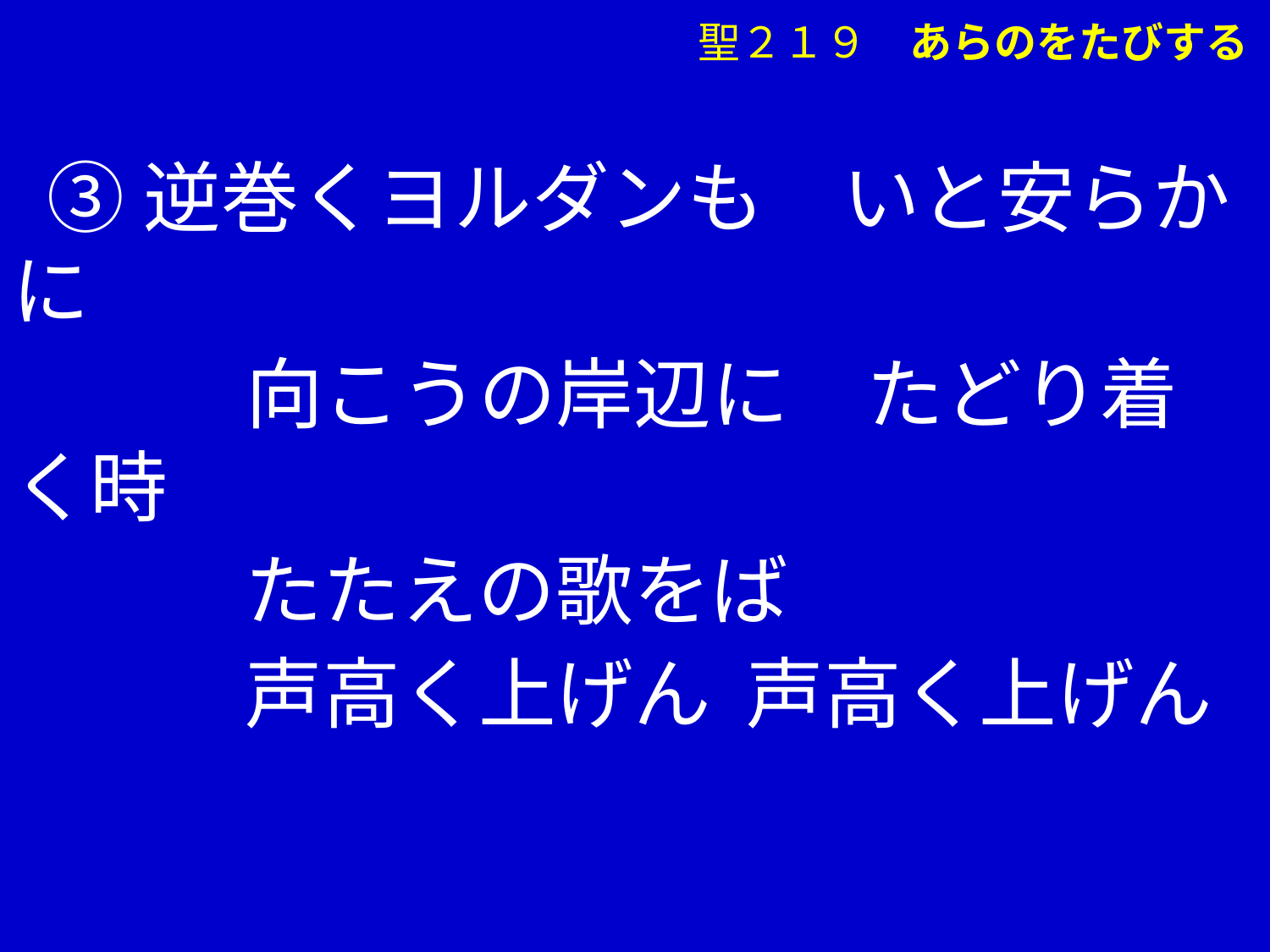

聖２１９　あらのをたびする
  ③逆巻くヨルダンも　いと安らかに
　　　向こうの岸辺に　たどり着く時
　　　たたえの歌をば
　　　声高く上げん  声高く上げん